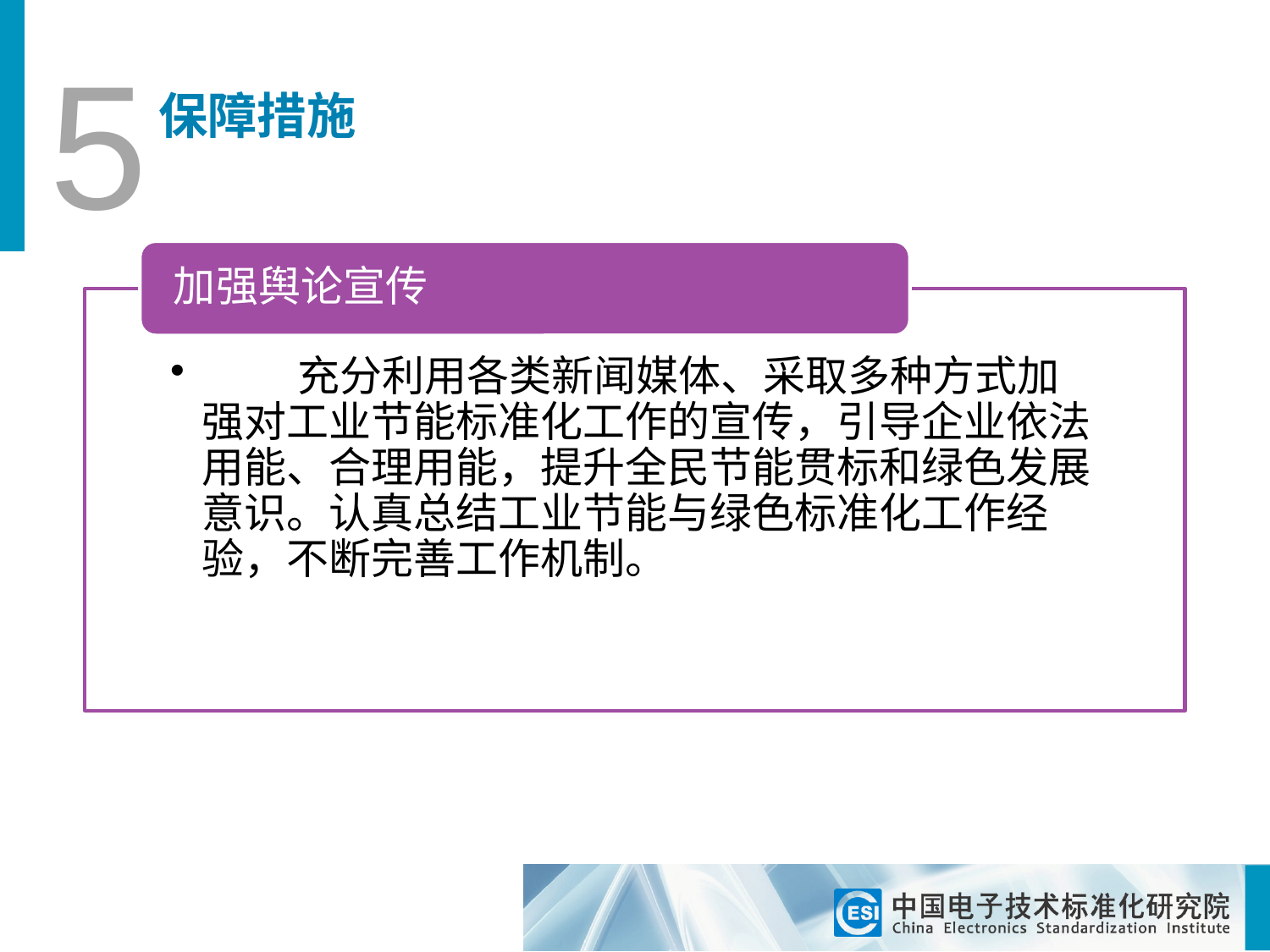

5
保障措施

加强舆论宣传

         充分利用各类新闻媒体、采取多种方式加强对工业节能标准化工作的宣传，引导企业依法用能、合理用能，提升全民节能贯标和绿色发展意识。认真总结工业节能与绿色标准化工作经验，不断完善工作机制。